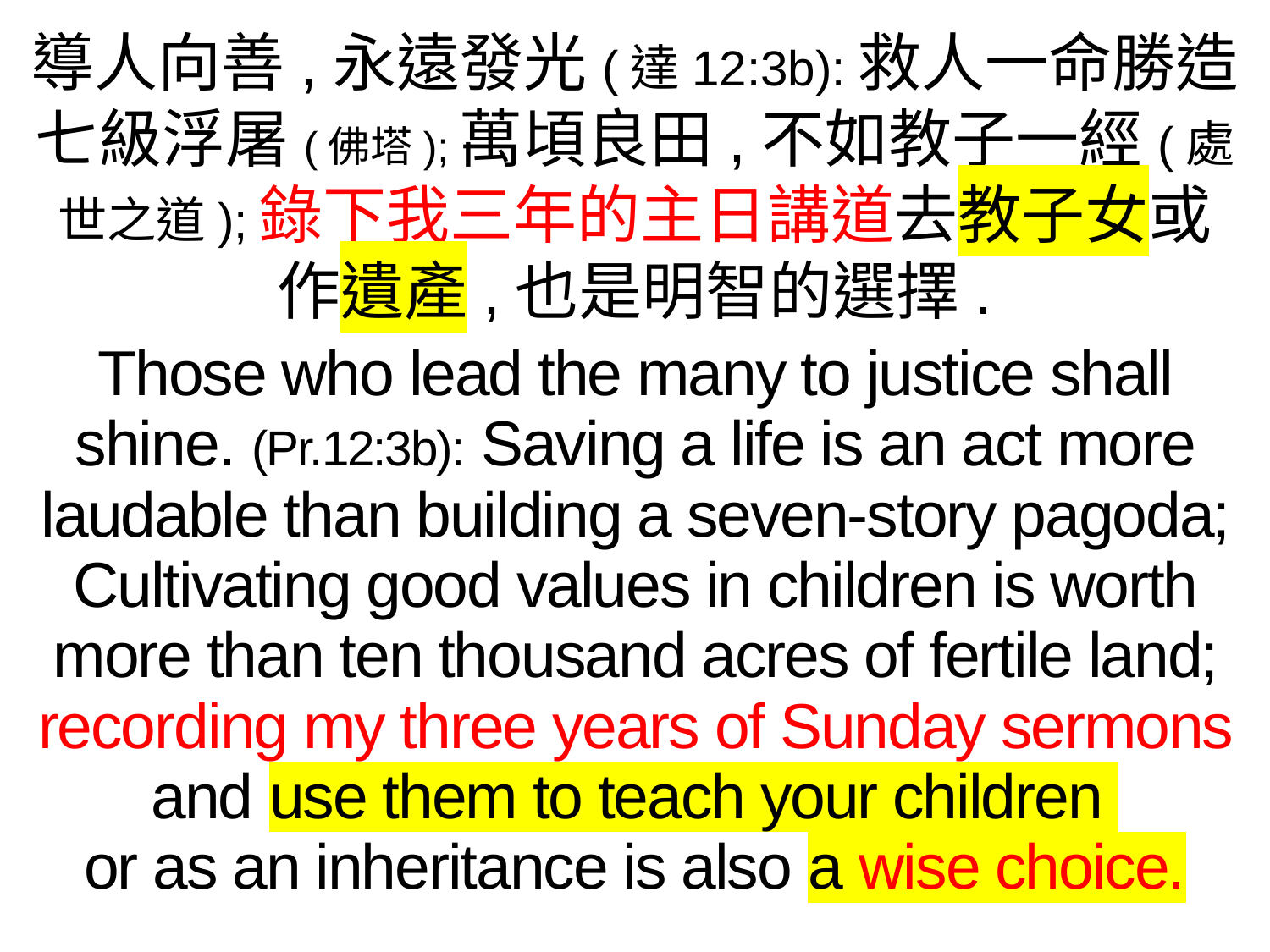

導人向善,永遠發光(達12:3b):救人一命勝造七級浮屠(佛塔);萬頃良田,不如教子一經(處世之道);錄下我三年的主日講道去教子女或
作遺產,也是明智的選擇.
Those who lead the many to justice shall shine. (Pr.12:3b): Saving a life is an act more laudable than building a seven-story pagoda; Cultivating good values in children is worth more than ten thousand acres of fertile land; recording my three years of Sunday sermons and use them to teach your children
or as an inheritance is also a wise choice.